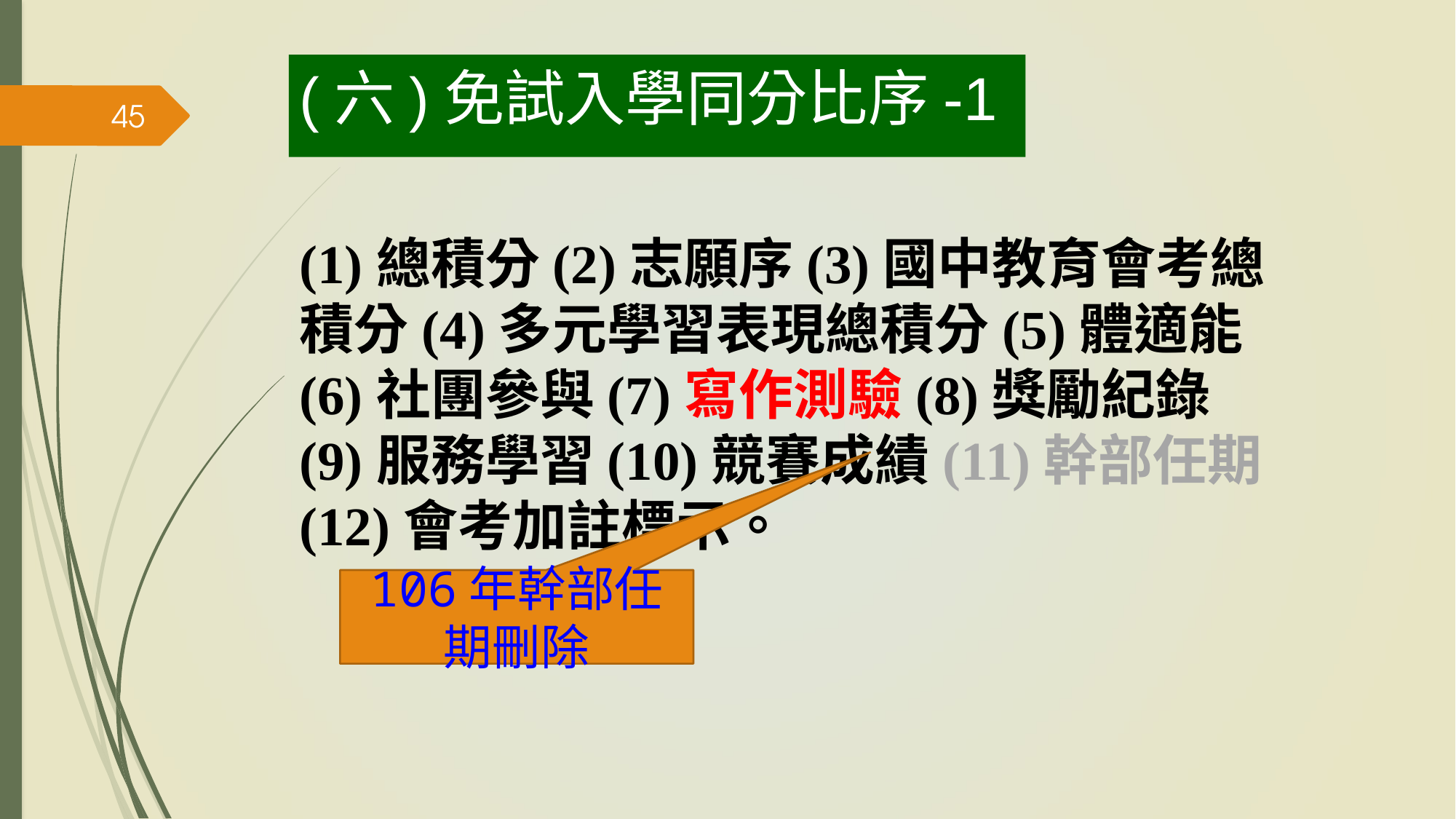

# (六)免試入學同分比序-1
45
(1)總積分(2)志願序(3)國中教育會考總積分(4)多元學習表現總積分(5)體適能(6)社團參與(7)寫作測驗(8)獎勵紀錄(9)服務學習(10)競賽成績(11)幹部任期(12)會考加註標示。
106年幹部任期刪除